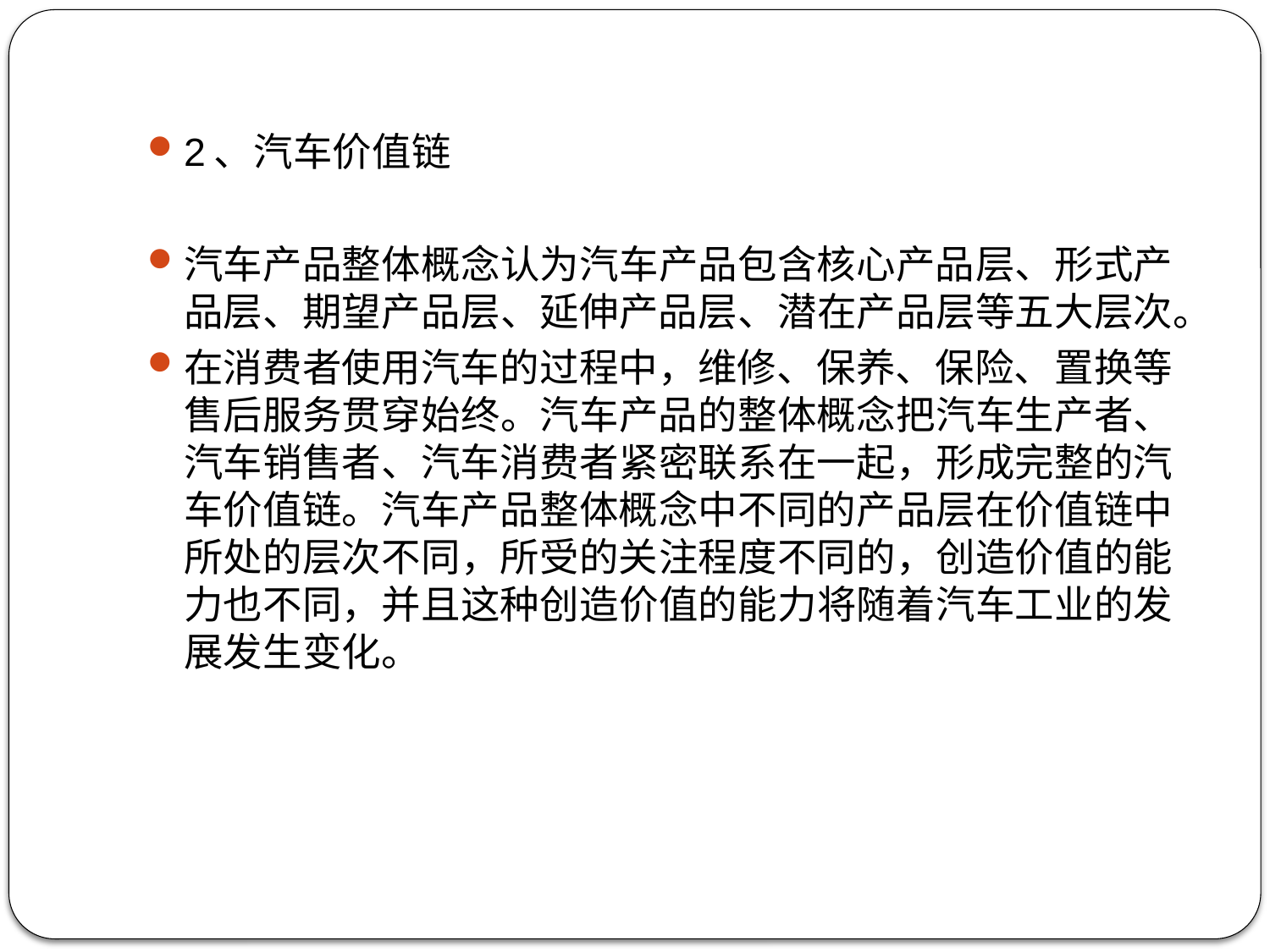

2、汽车价值链

汽车产品整体概念认为汽车产品包含核心产品层、形式产品层、期望产品层、延伸产品层、潜在产品层等五大层次。
在消费者使用汽车的过程中，维修、保养、保险、置换等售后服务贯穿始终。汽车产品的整体概念把汽车生产者、汽车销售者、汽车消费者紧密联系在一起，形成完整的汽车价值链。汽车产品整体概念中不同的产品层在价值链中所处的层次不同，所受的关注程度不同的，创造价值的能力也不同，并且这种创造价值的能力将随着汽车工业的发展发生变化。